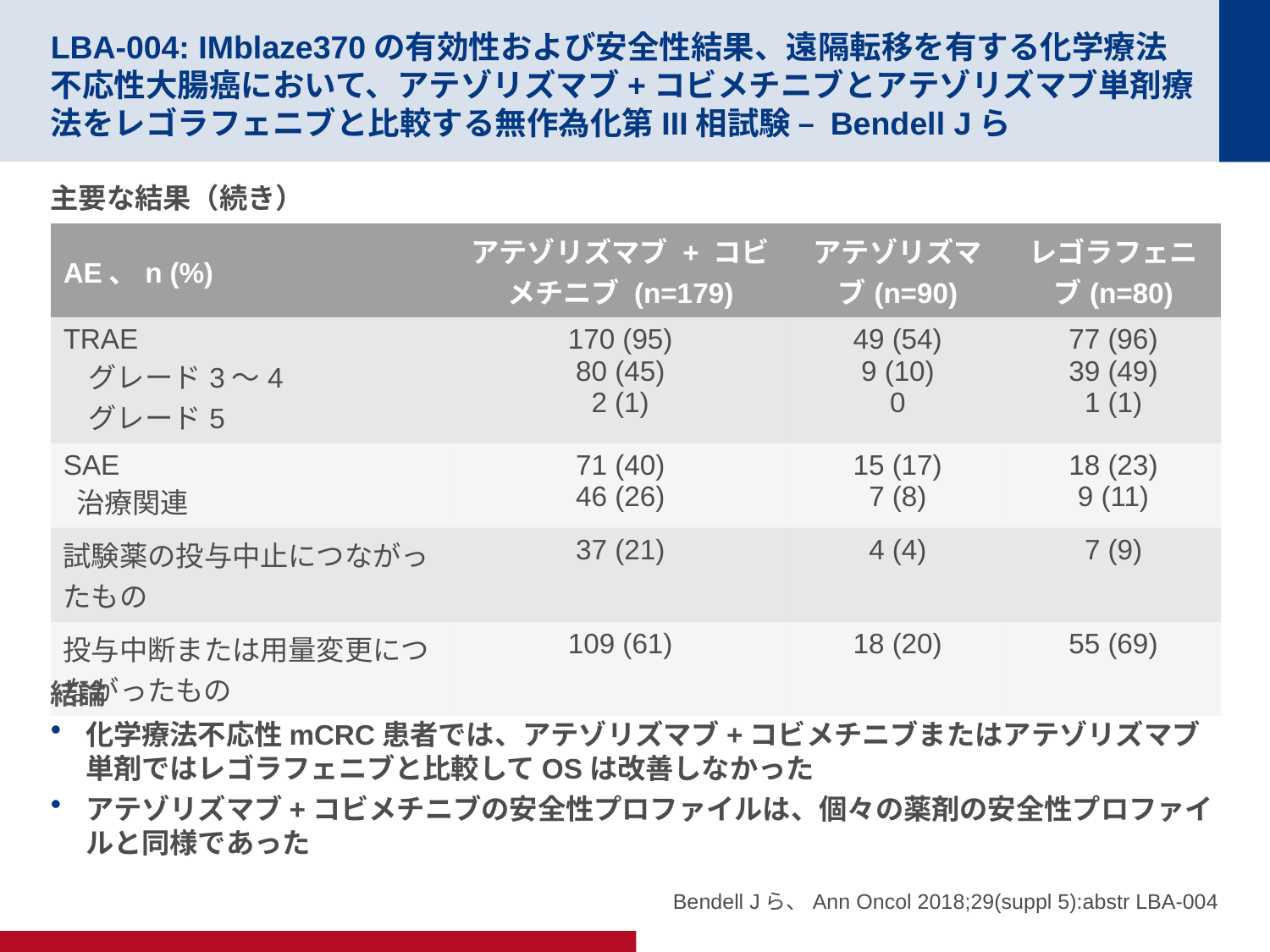

# LBA-004: IMblaze370の有効性および安全性結果、遠隔転移を有する化学療法不応性大腸癌において、アテゾリズマブ+コビメチニブとアテゾリズマブ単剤療法をレゴラフェニブと比較する無作為化第III相試験 – Bendell Jら
主要な結果（続き）
結論
化学療法不応性mCRC患者では、アテゾリズマブ+コビメチニブまたはアテゾリズマブ単剤ではレゴラフェニブと比較してOSは改善しなかった
アテゾリズマブ+コビメチニブの安全性プロファイルは、個々の薬剤の安全性プロファイルと同様であった
| AE、n (%) | アテゾリズマブ + コビメチニブ (n=179) | アテゾリズマブ(n=90) | レゴラフェニブ(n=80) |
| --- | --- | --- | --- |
| TRAE グレード3～4 グレード5 | 170 (95) 80 (45) 2 (1) | 49 (54) 9 (10) 0 | 77 (96) 39 (49) 1 (1) |
| SAE 治療関連 | 71 (40) 46 (26) | 15 (17) 7 (8) | 18 (23) 9 (11) |
| 試験薬の投与中止につながったもの | 37 (21) | 4 (4) | 7 (9) |
| 投与中断または用量変更につながったもの | 109 (61) | 18 (20) | 55 (69) |
Bendell Jら、Ann Oncol 2018;29(suppl 5):abstr LBA-004